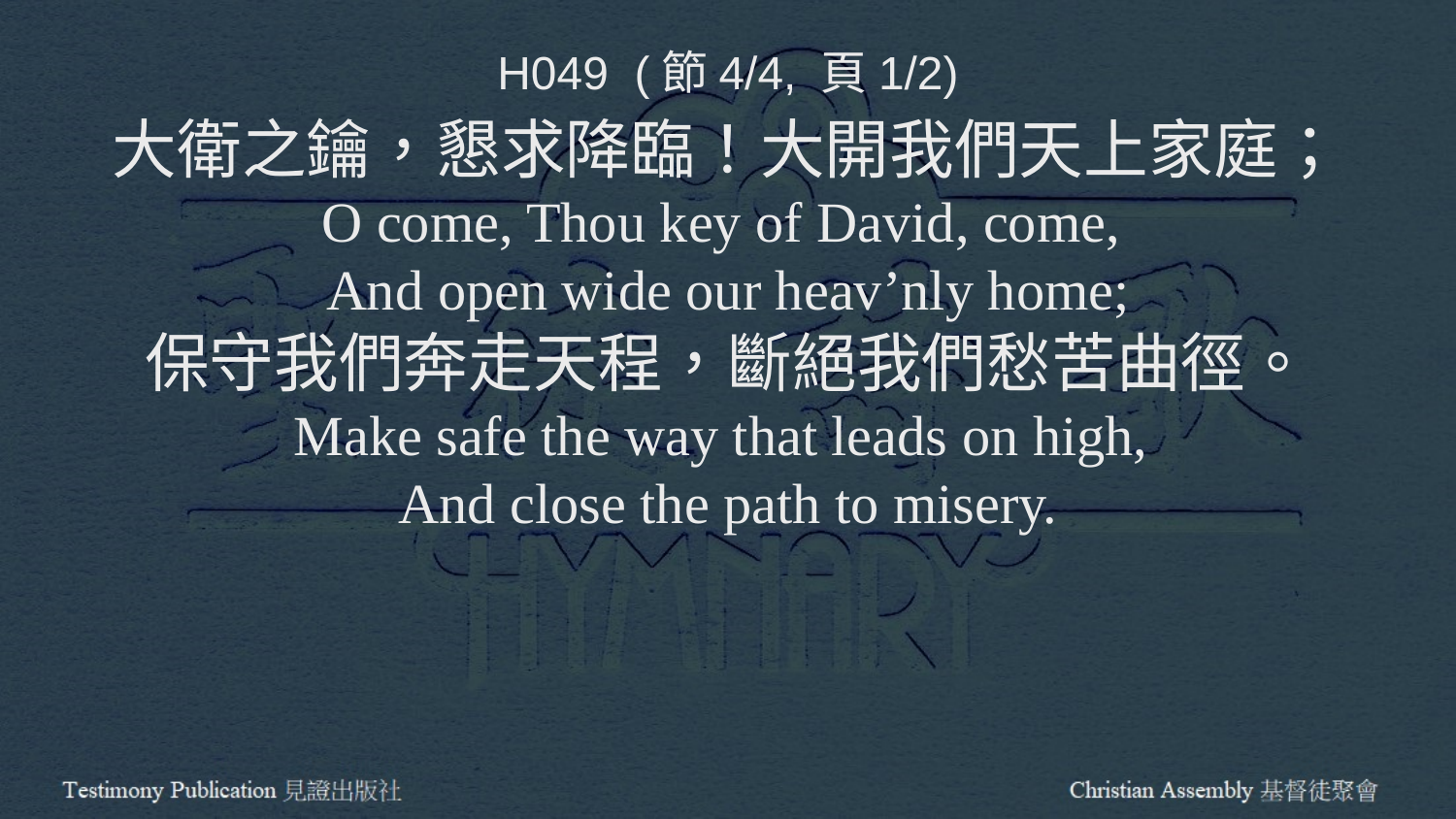

H049  (節4/4, 頁1/2)
大衛之鑰，懇求降臨！大開我們天上家庭；
O come, Thou key of David, come,
And open wide our heav’nly home;
保守我們奔走天程，斷絕我們愁苦曲徑。
Make safe the way that leads on high,
And close the path to misery.